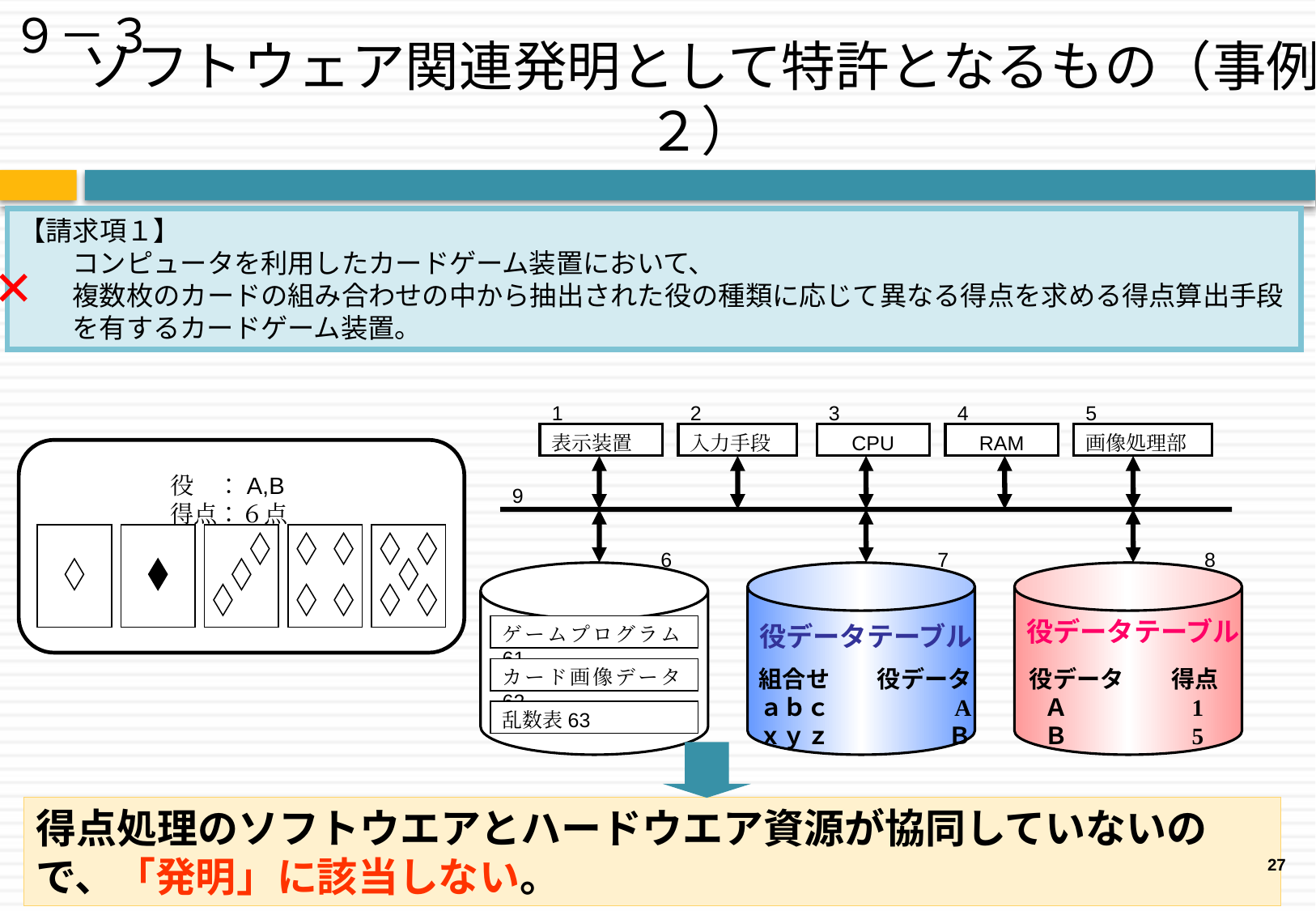

９－３
ソフトウェア関連発明として特許となるもの（事例２）
【請求項１】
　　コンピュータを利用したカードゲーム装置において、
　　複数枚のカードの組み合わせの中から抽出された役の種類に応じて異なる得点を求める得点算出手段
　　を有するカードゲーム装置。
×
1
2
3
4
5
表示装置
入力手段
CPU
RAM
画像処理部

役　：A,B
得点：６点

9

6
7
8

ゲームプログラム61
カード画像データ62
乱数表63

役データテーブル
役データテーブル
組合せ　　役データ
ａｂｃ　　　　　A
ｘｙｚ　　　　　Ｂ
役データ　　得点
Ａ　　　　　1
Ｂ　　　　　5

得点処理のソフトウエアとハードウエア資源が協同していないので、「発明」に該当しない。
27